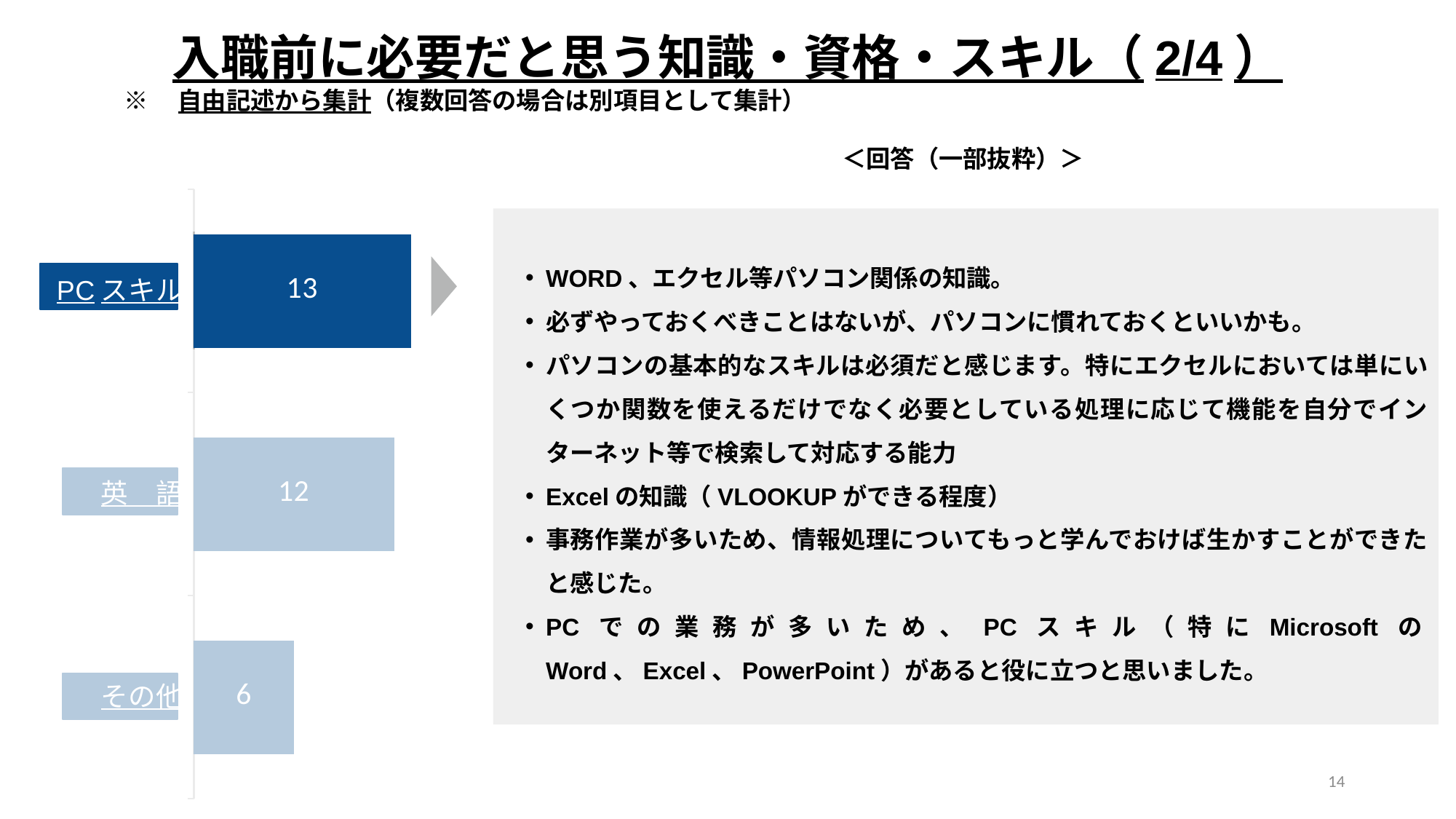

入職前に必要だと思う知識・資格・スキル（2/4）
※　自由記述から集計（複数回答の場合は別項目として集計）

＜回答（一部抜粋）＞

### Chart

| Category | 件数 |
|---|---|
| その他 | 6.0 |
| 英　語 | 12.0 |
| PCスキル | 13.0 |
WORD、エクセル等パソコン関係の知識。
必ずやっておくべきことはないが、パソコンに慣れておくといいかも。
パソコンの基本的なスキルは必須だと感じます。特にエクセルにおいては単にいくつか関数を使えるだけでなく必要としている処理に応じて機能を自分でインターネット等で検索して対応する能力
Excelの知識（VLOOKUPができる程度）
事務作業が多いため、情報処理についてもっと学んでおけば生かすことができたと感じた。
PCでの業務が多いため、PCスキル（特にMicrosoftのWord、Excel、PowerPoint）があると役に立つと思いました。

14